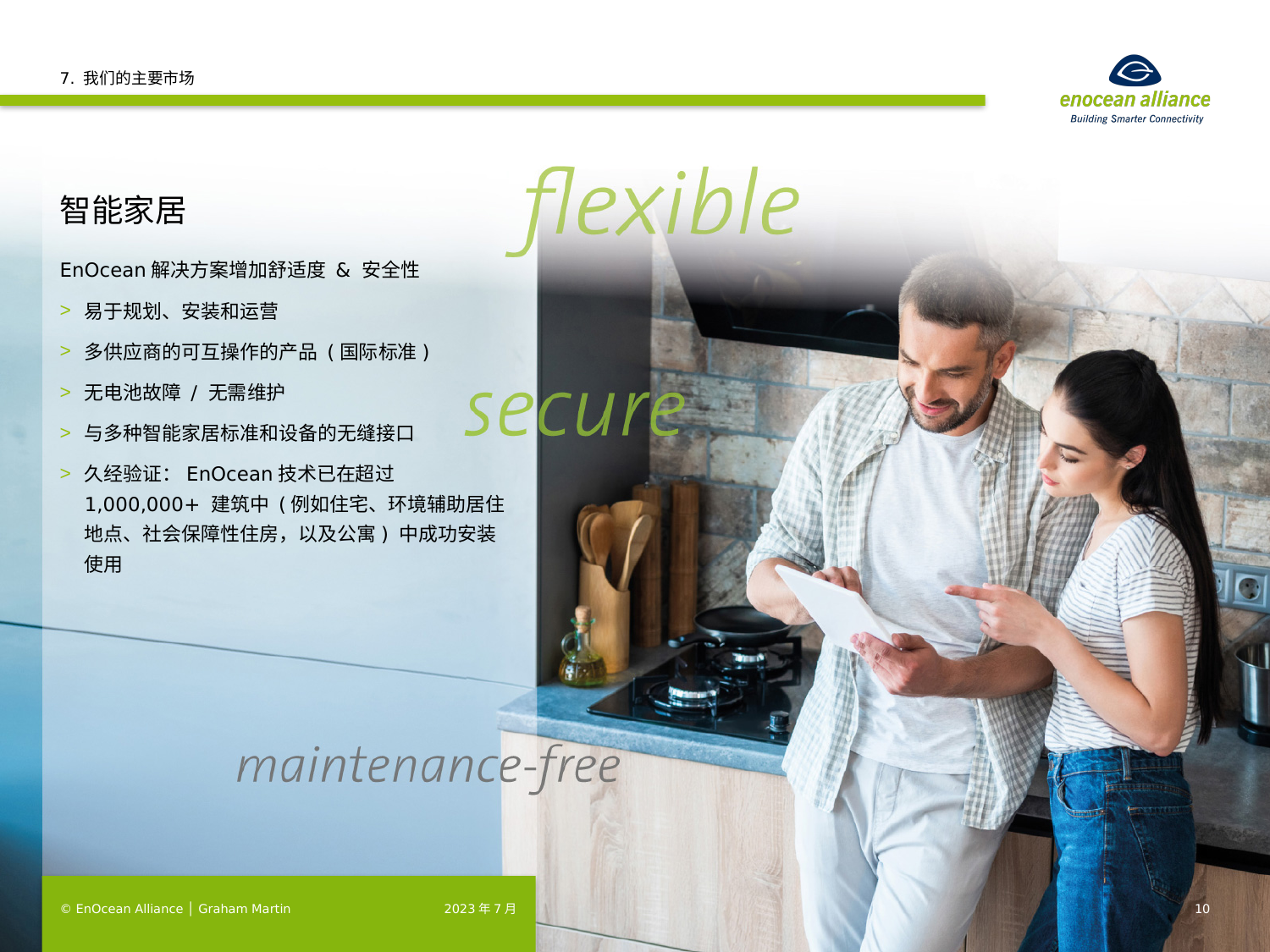

7. 我们的主要市场
# 智能家居
EnOcean解决方案增加舒适度 & 安全性
易于规划、安装和运营
多供应商的可互操作的产品 (国际标准)
无电池故障 / 无需维护
与多种智能家居标准和设备的无缝接口
久经验证：EnOcean技术已在超过1,000,000+ 建筑中 (例如住宅、环境辅助居住地点、社会保障性住房，以及公寓) 中成功安装使用
© EnOcean Alliance │ Graham Martin
2023年7月
10